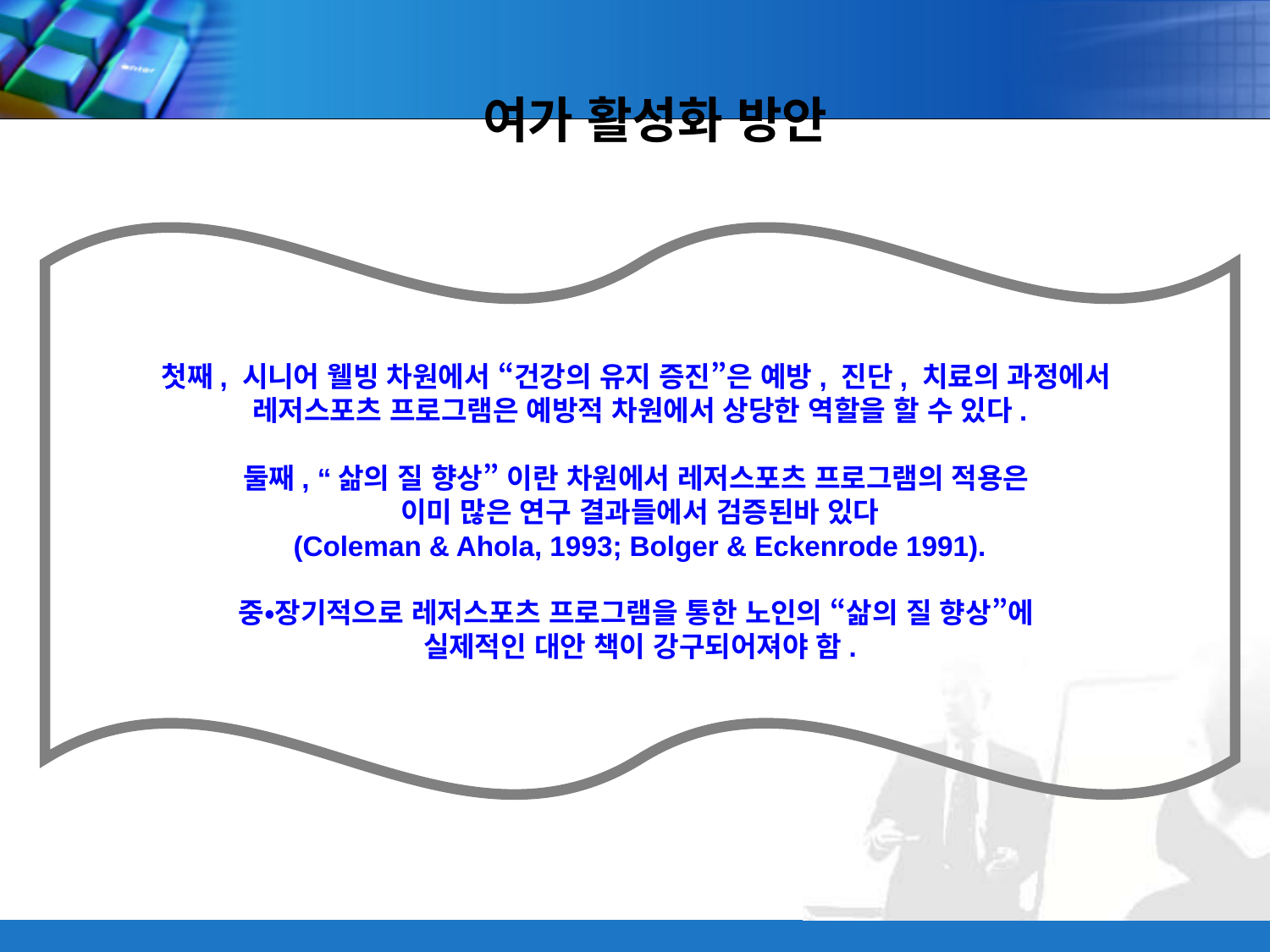

여가 활성화 방안
첫째, 시니어 웰빙 차원에서 “건강의 유지 증진”은 예방, 진단, 치료의 과정에서
레저스포츠 프로그램은 예방적 차원에서 상당한 역할을 할 수 있다.

둘째, “삶의 질 향상” 이란 차원에서 레저스포츠 프로그램의 적용은
이미 많은 연구 결과들에서 검증된바 있다
(Coleman & Ahola, 1993; Bolger & Eckenrode 1991).

중•장기적으로 레저스포츠 프로그램을 통한 노인의 “삶의 질 향상”에
실제적인 대안 책이 강구되어져야 함.